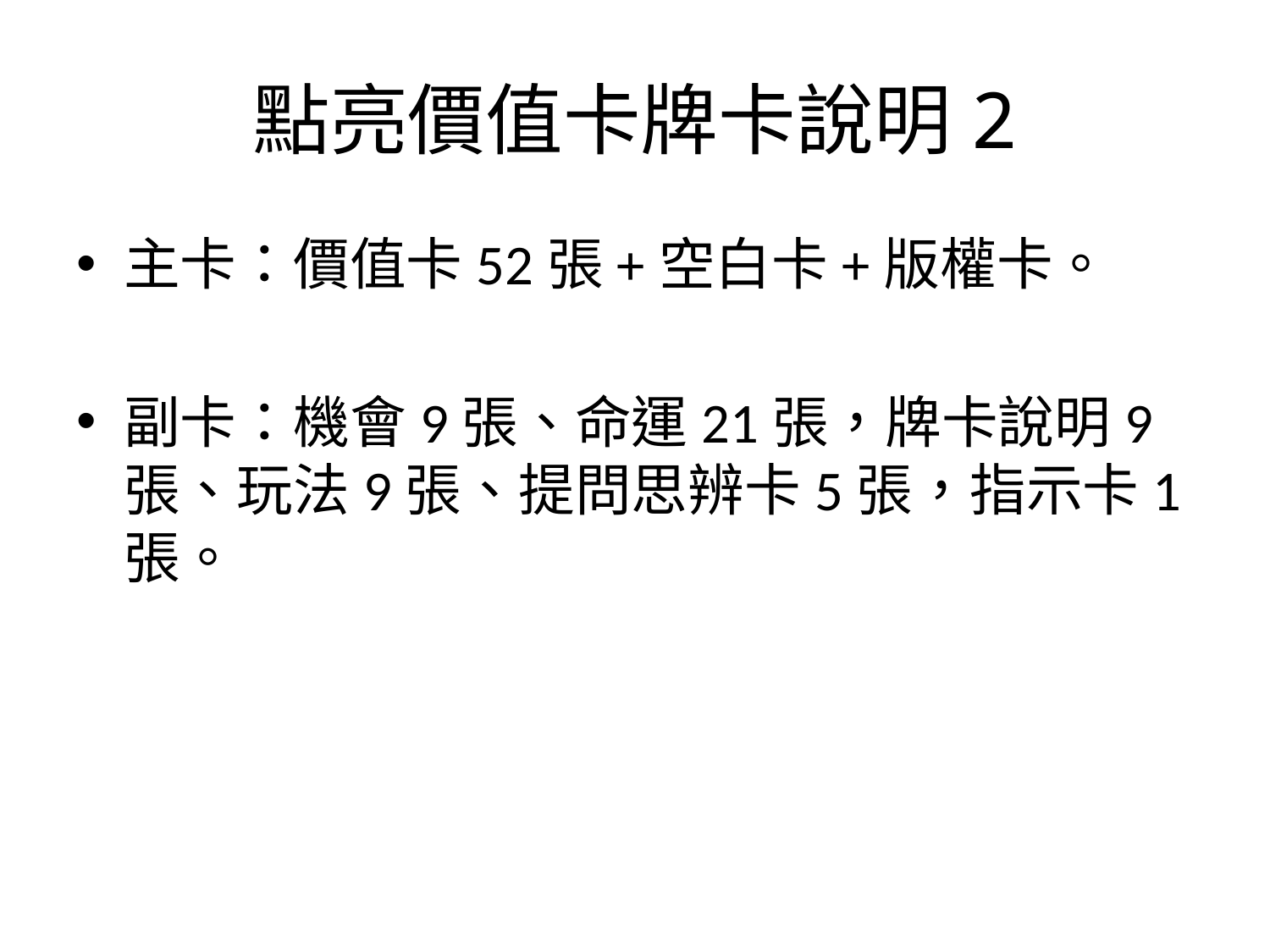

# 點亮價值卡牌卡說明2
主卡：價值卡52張+空白卡+版權卡。

副卡：機會9張、命運21張，牌卡說明9張、玩法9張、提問思辨卡5張，指示卡1張。